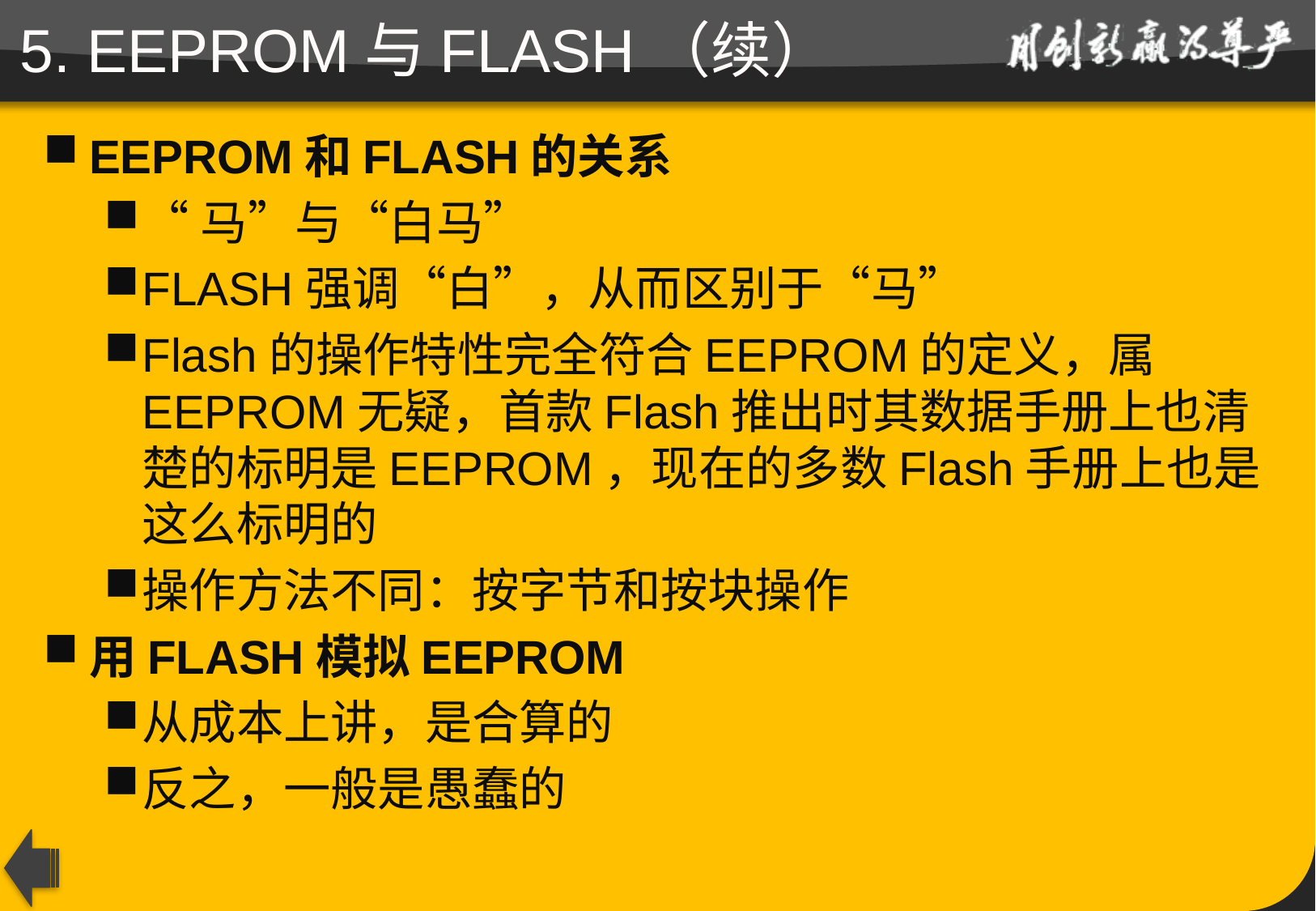

# 5. EEPROM与FLASH（续）
EEPROM和FLASH的关系
“马”与“白马”
FLASH强调“白”，从而区别于“马”
Flash的操作特性完全符合EEPROM的定义，属EEPROM无疑，首款Flash推出时其数据手册上也清楚的标明是EEPROM，现在的多数Flash手册上也是这么标明的
操作方法不同：按字节和按块操作
用FLASH模拟EEPROM
从成本上讲，是合算的
反之，一般是愚蠢的